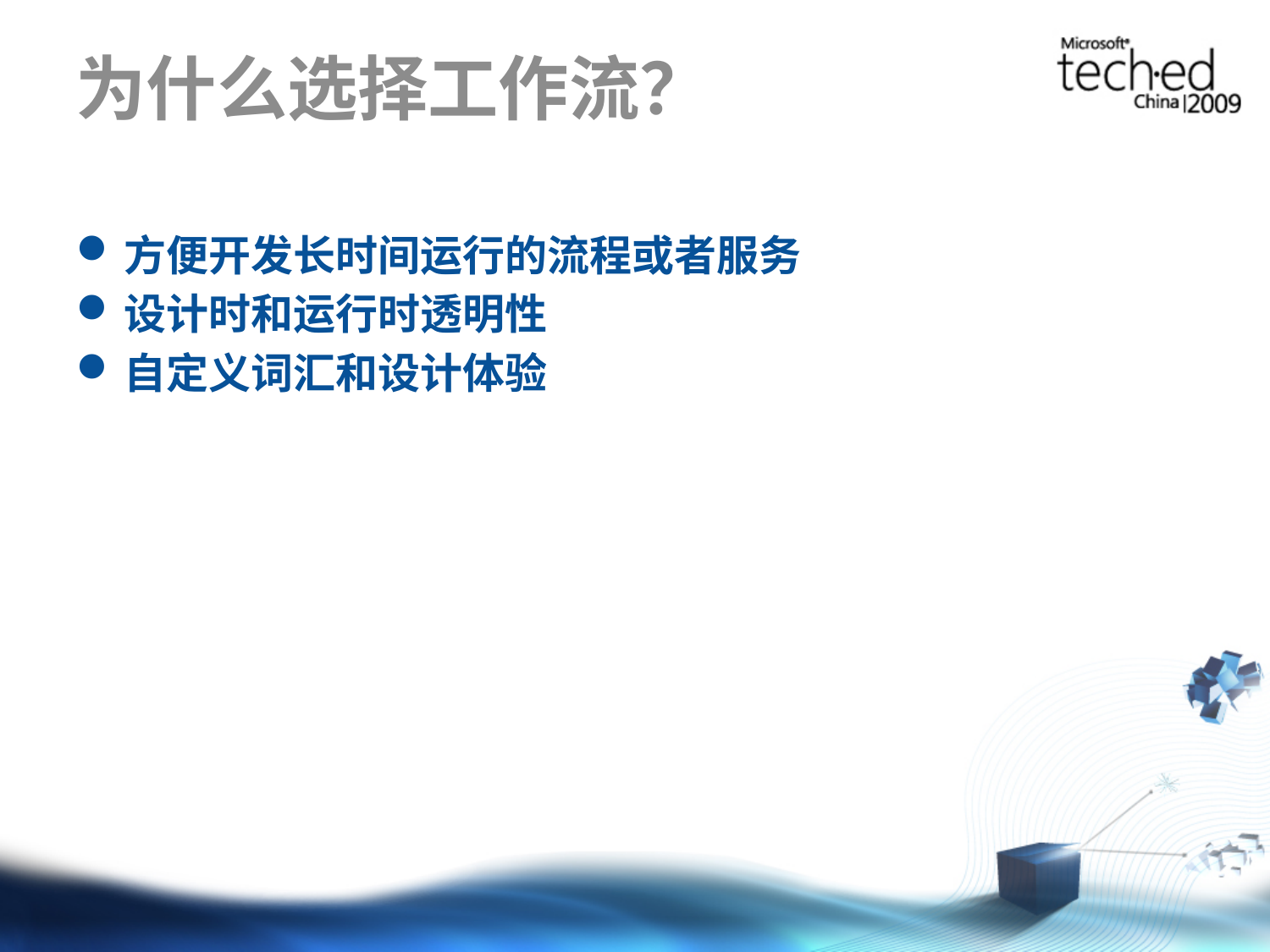

# 为什么选择工作流？
方便开发长时间运行的流程或者服务
设计时和运行时透明性
自定义词汇和设计体验